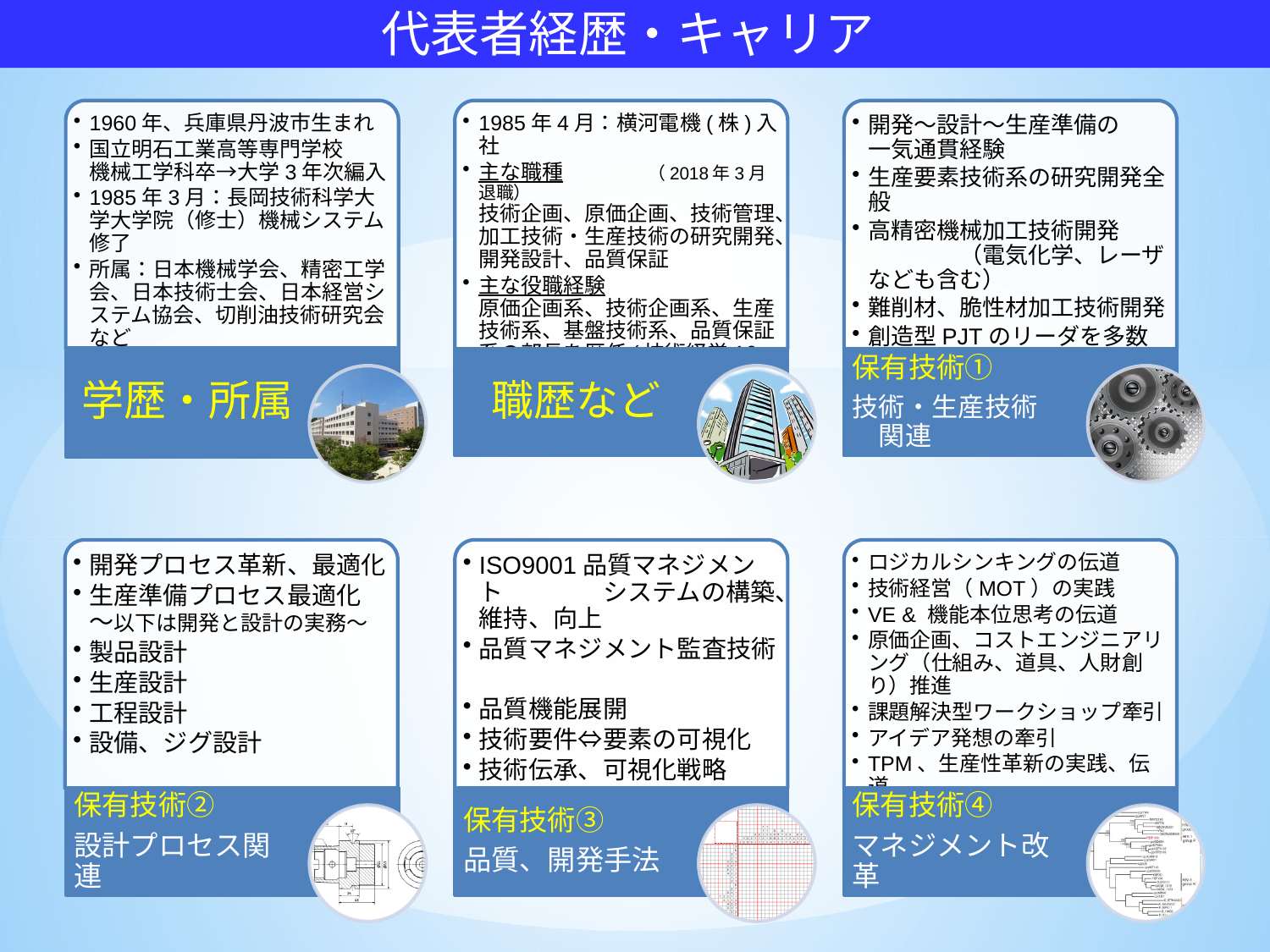

代表者経歴・キャリア
1960年、兵庫県丹波市生まれ
国立明石工業高等専門学校　　機械工学科卒→大学3年次編入
1985年3月：長岡技術科学大学大学院（修士）機械システム修了
所属：日本機械学会、精密工学会、日本技術士会、日本経営システム協会、切削油技術研究会など　　　　　　　　　　　　　　　　技術士（機械部門）登録：1993年
学歴・所属
1985年4月：横河電機(株)入社
主な職種　　　　（2018年3月退職）
技術企画、原価企画、技術管理、加工技術・生産技術の研究開発、開発設計、品質保証
主な役職経験
原価企画系、技術企画系、生産技術系、基盤技術系、品質保証系の部長を歴任(技術経営16年）
職歴など
開発～設計～生産準備の　　一気通貫経験
生産要素技術系の研究開発全般
高精密機械加工技術開発　　　　　　（電気化学、レーザなども含む）
難削材、脆性材加工技術開発
創造型PJTのリーダを多数拝命
保有技術①
技術・生産技術　　関連
開発プロセス革新、最適化
生産準備プロセス最適化
～以下は開発と設計の実務～
製品設計
生産設計
工程設計
設備、ジグ設計
保有技術②
設計プロセス関連
ISO9001品質マネジメント　　　　システムの構築、維持、向上
品質マネジメント監査技術

品質機能展開
技術要件⇔要素の可視化
技術伝承、可視化戦略
保有技術③
品質、開発手法
ロジカルシンキングの伝道
技術経営（MOT）の実践
VE & 機能本位思考の伝道
原価企画、コストエンジニアリング（仕組み、道具、人財創り）推進
課題解決型ワークショップ牽引
アイデア発想の牽引
TPM、生産性革新の実践、伝道

保有技術④
マネジメント改革